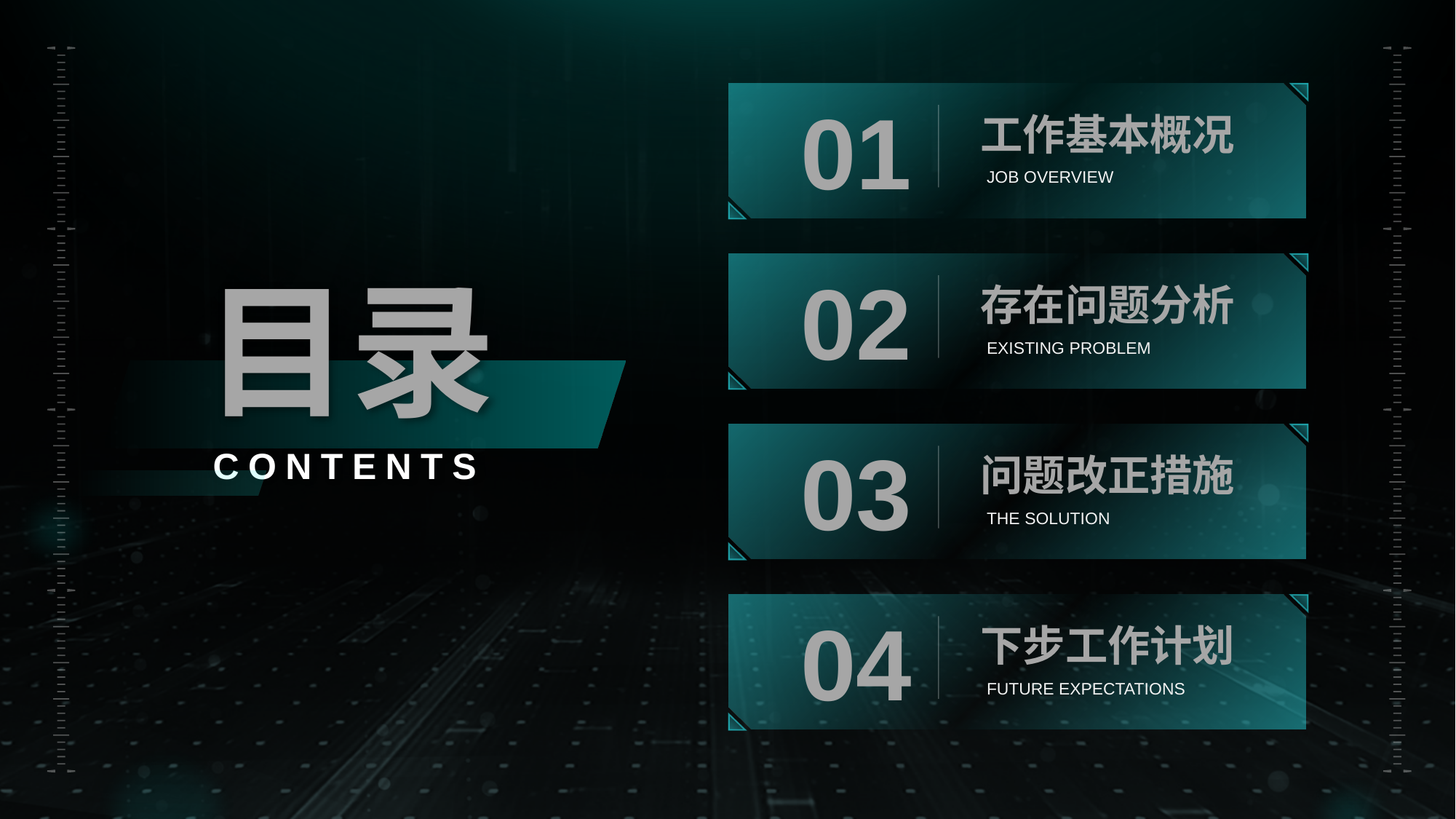

01
工作基本概况
JOB OVERVIEW

02
存在问题分析
EXISTING PROBLEM

03
问题改正措施
THE SOLUTION

04
下步工作计划
FUTURE EXPECTATIONS